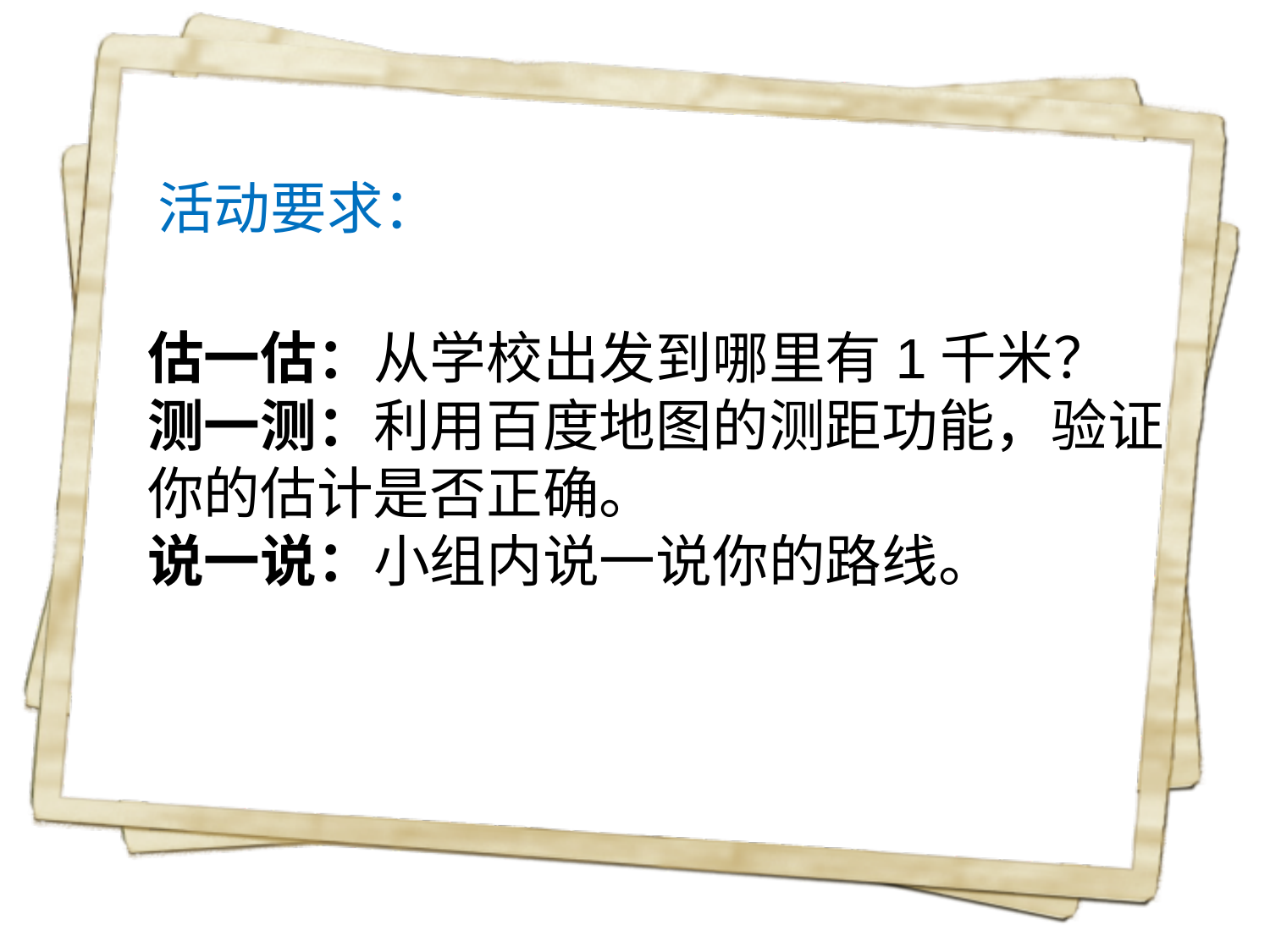

活动要求：
估一估：从学校出发到哪里有1千米？
测一测：利用百度地图的测距功能，验证你的估计是否正确。
说一说：小组内说一说你的路线。